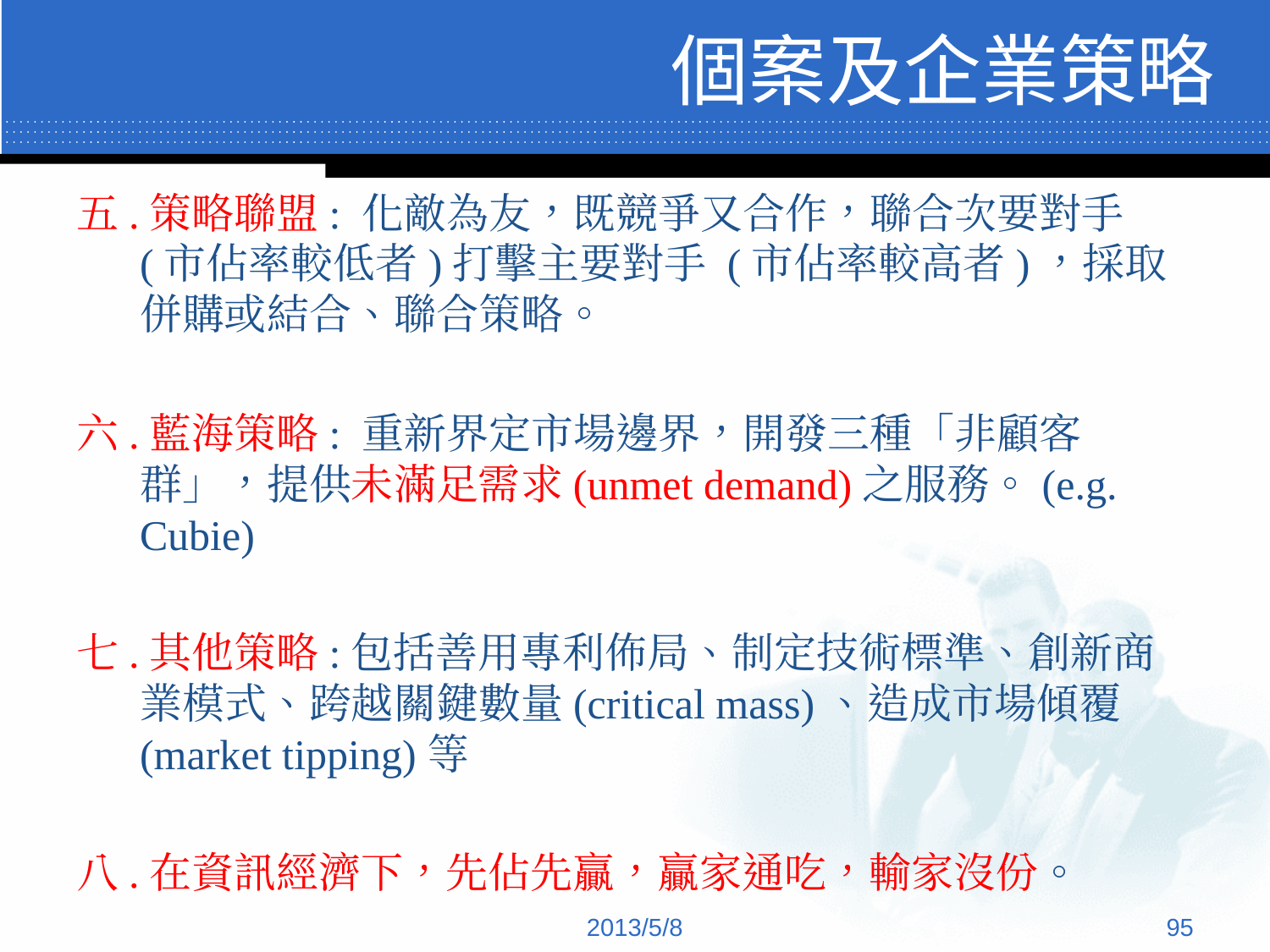

# 個案及企業策略
五.策略聯盟: 化敵為友，既競爭又合作，聯合次要對手(市佔率較低者)打擊主要對手 (市佔率較高者)，採取併購或結合、聯合策略。

六.藍海策略: 重新界定市場邊界，開發三種「非顧客群」，提供未滿足需求(unmet demand)之服務。(e.g. Cubie)

七.其他策略:包括善用專利佈局、制定技術標準、創新商業模式、跨越關鍵數量(critical mass)、造成市場傾覆(market tipping)等

八.在資訊經濟下，先佔先贏，贏家通吃，輸家沒份。

2013/5/8
95